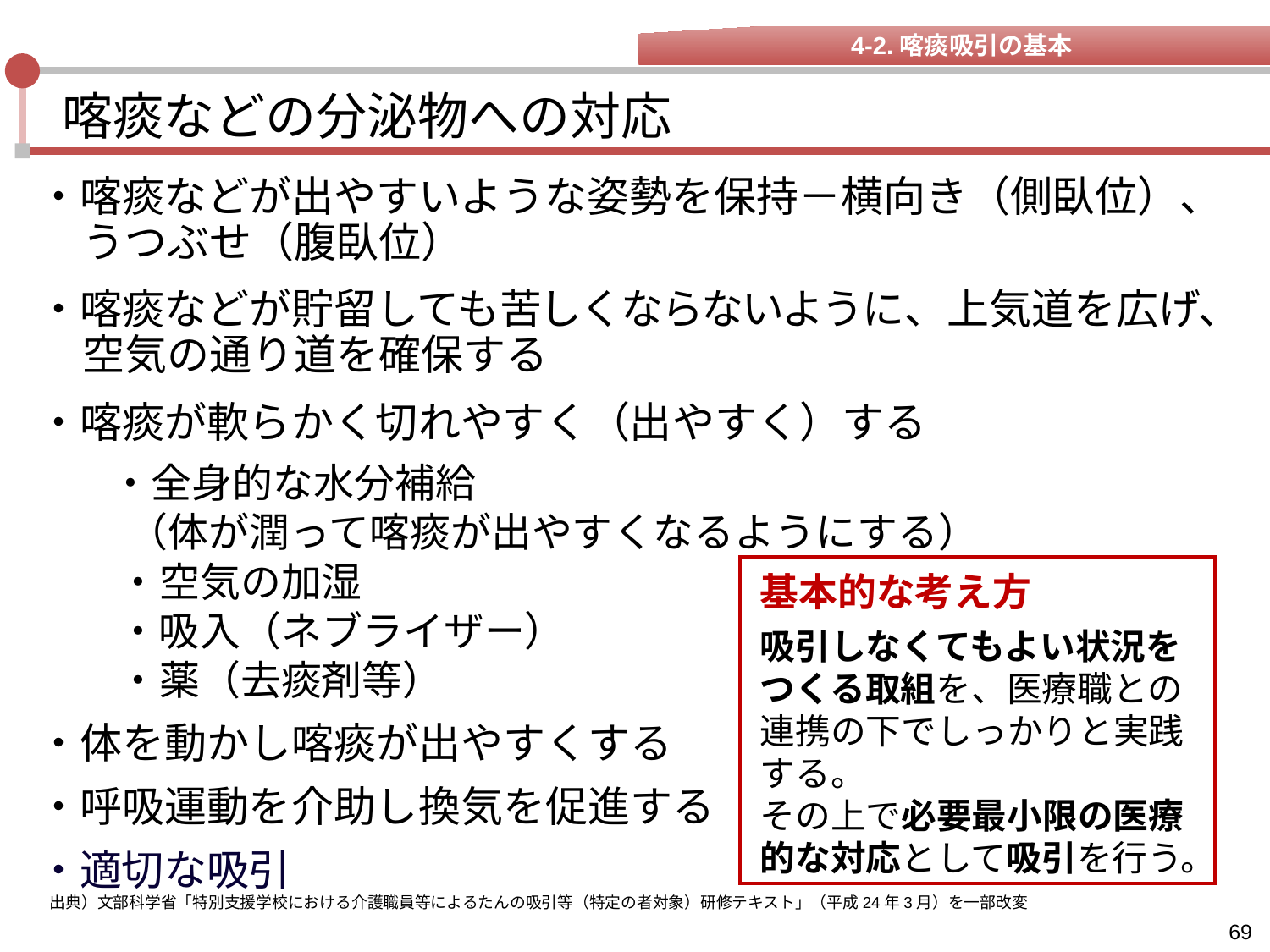

4-2.喀痰吸引の基本
# 喀痰などの分泌物への対応
・喀痰などが出やすいような姿勢を保持－横向き（側臥位）、うつぶせ（腹臥位）
・喀痰などが貯留しても苦しくならないように、上気道を広げ、空気の通り道を確保する
・喀痰が軟らかく切れやすく（出やすく）する
       ・全身的な水分補給
　　 （体が潤って喀痰が出やすくなるようにする）
　　・空気の加湿
　　・吸入（ネブライザー）
　　・薬（去痰剤等）
・体を動かし喀痰が出やすくする
・呼吸運動を介助し換気を促進する
・適切な吸引
基本的な考え方
吸引しなくてもよい状況をつくる取組を、医療職との連携の下でしっかりと実践する。
その上で必要最小限の医療的な対応として吸引を行う。
出典）文部科学省「特別支援学校における介護職員等によるたんの吸引等（特定の者対象）研修テキスト」（平成24年3月）を一部改変
69